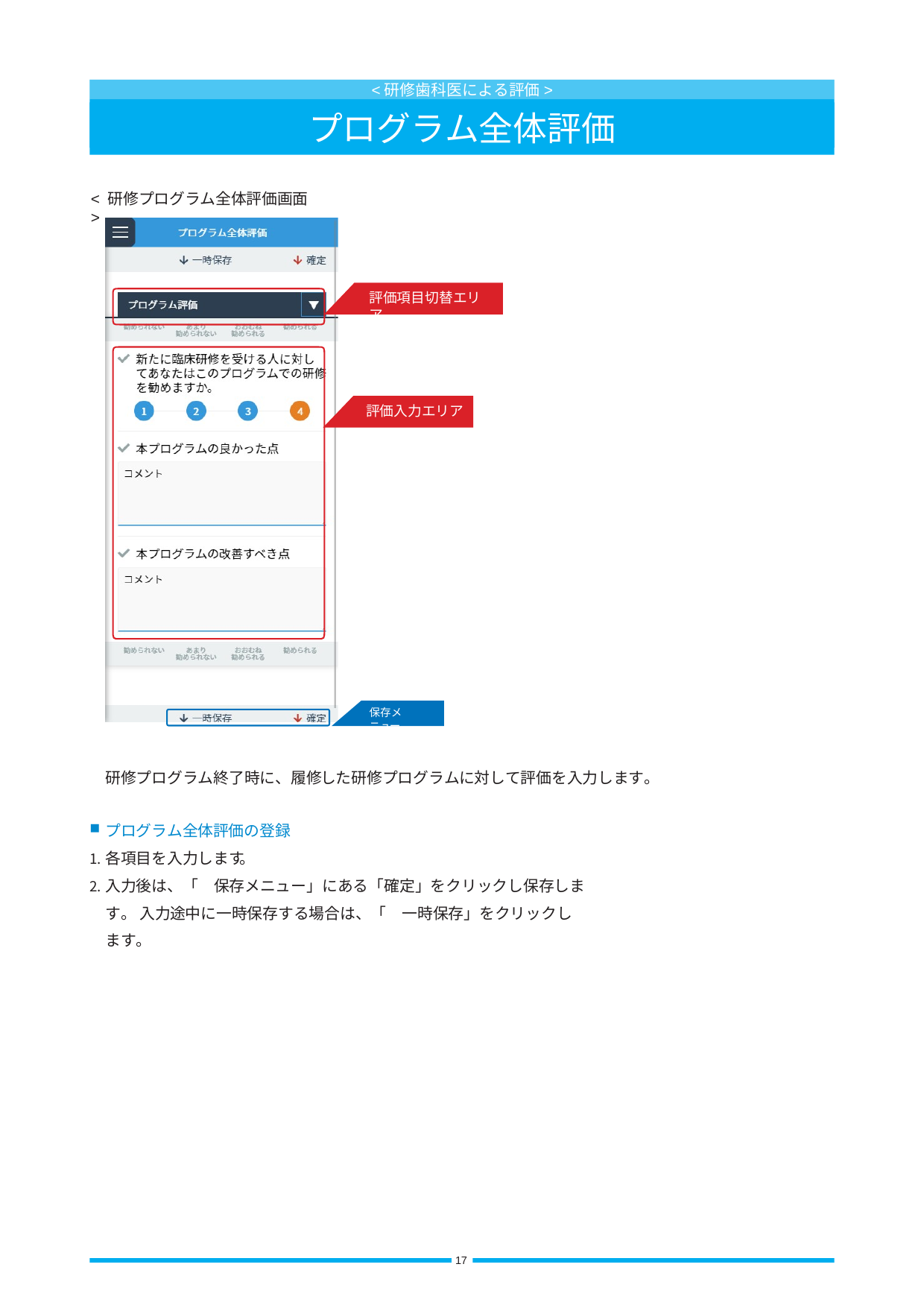

<研修歯科医による評価>
プログラム全体評価
< 研修プログラム全体評価画面 >

評価項目切替エリア

評価入力エリア
保存メニュー
研修プログラム終了時に、履修した研修プログラムに対して評価を入力します。

プログラム全体評価の登録
各項目を入力します。
入力後は、「　保存メニュー」にある「確定」をクリックし保存します。 入力途中に一時保存する場合は、「　一時保存」をクリックします。
17